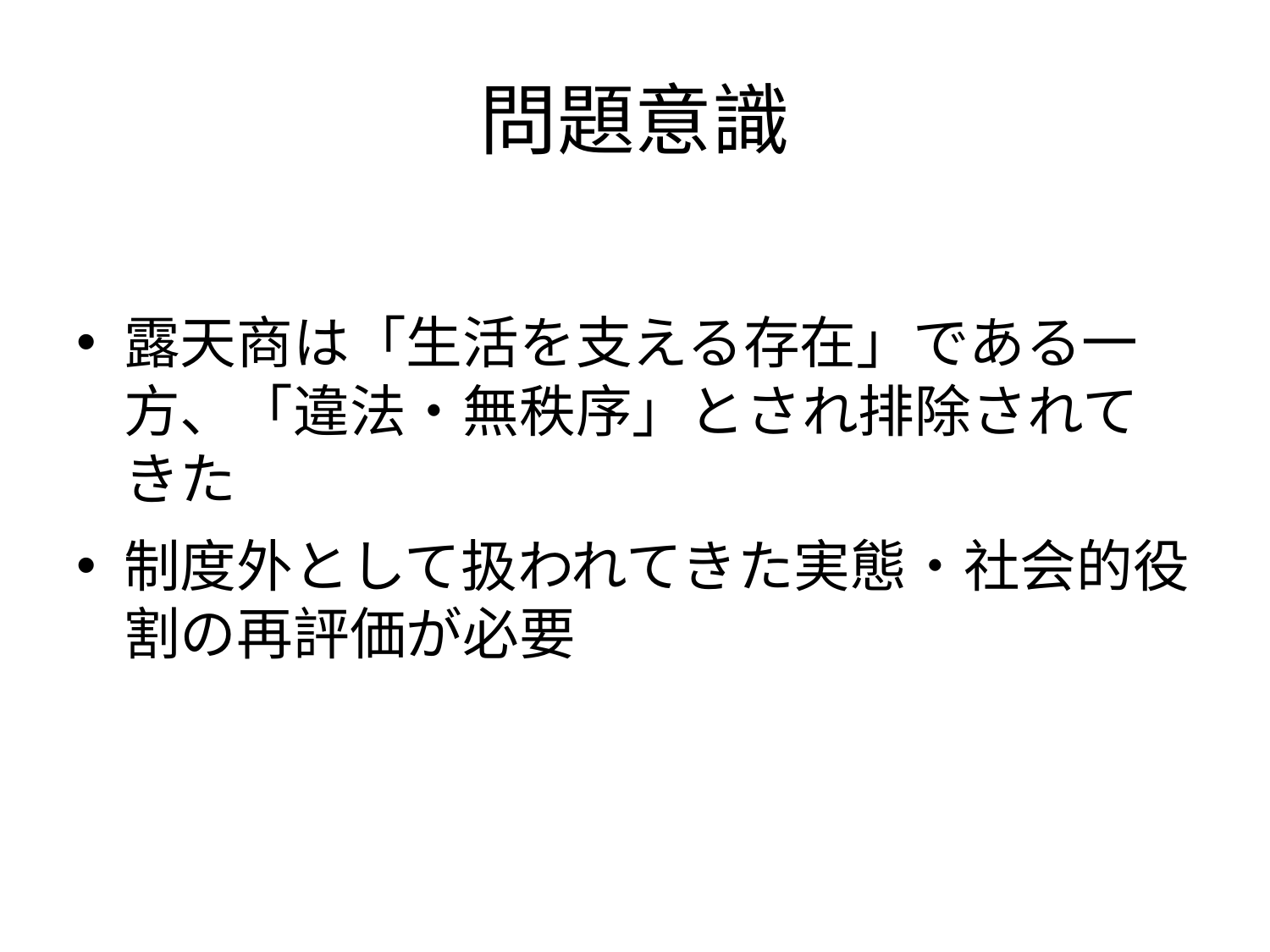

# 問題意識

露天商は「生活を支える存在」である一方、「違法・無秩序」とされ排除されてきた
制度外として扱われてきた実態・社会的役割の再評価が必要